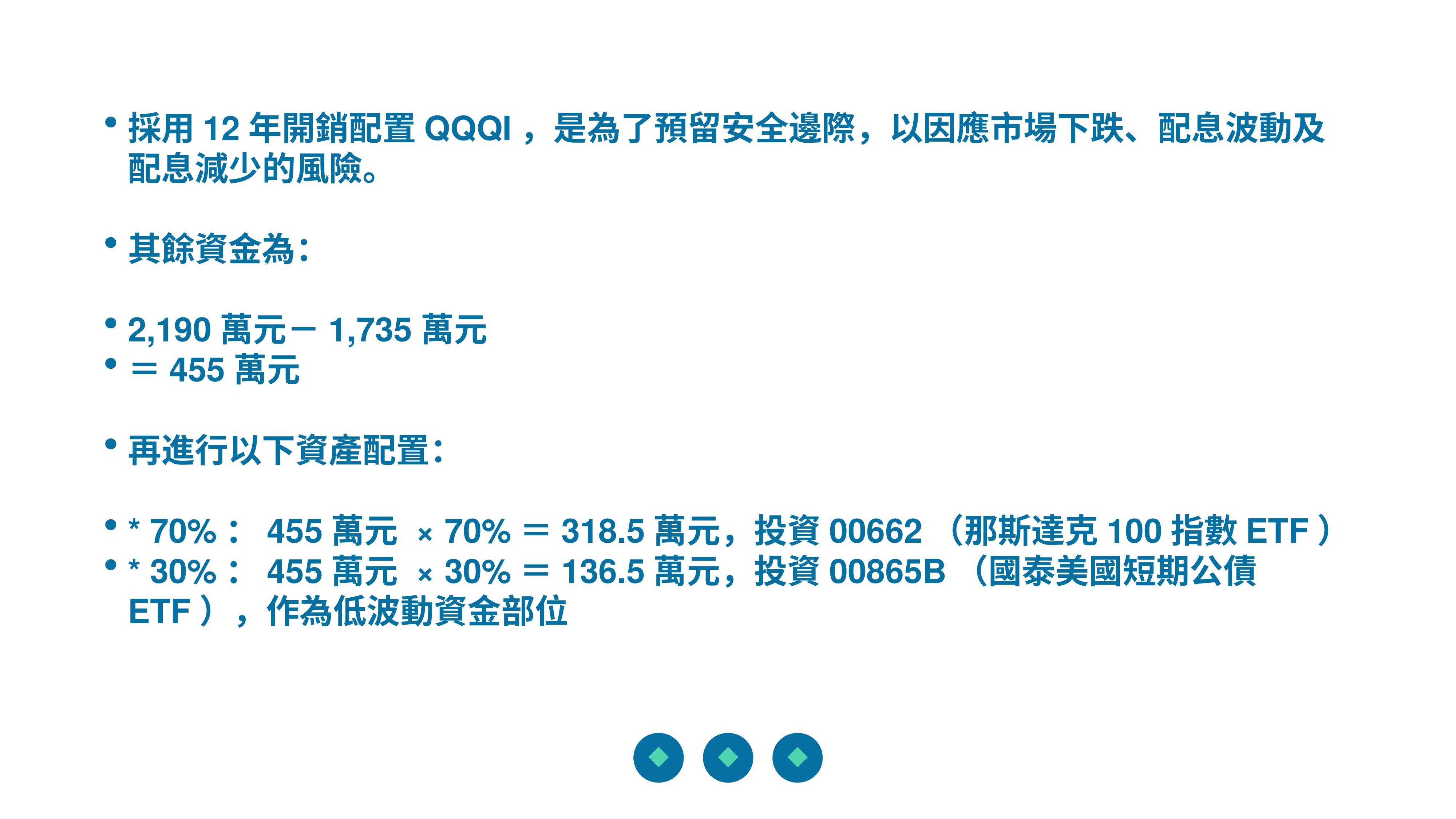

採用12年開銷配置QQQI，是為了預留安全邊際，以因應市場下跌、配息波動及配息減少的風險。

其餘資金為：

2,190萬元－1,735萬元
＝455萬元

再進行以下資產配置：

* 70%：455萬元 × 70%＝318.5萬元，投資00662（那斯達克100指數ETF）
* 30%：455萬元 × 30%＝136.5萬元，投資00865B（國泰美國短期公債ETF），作為低波動資金部位